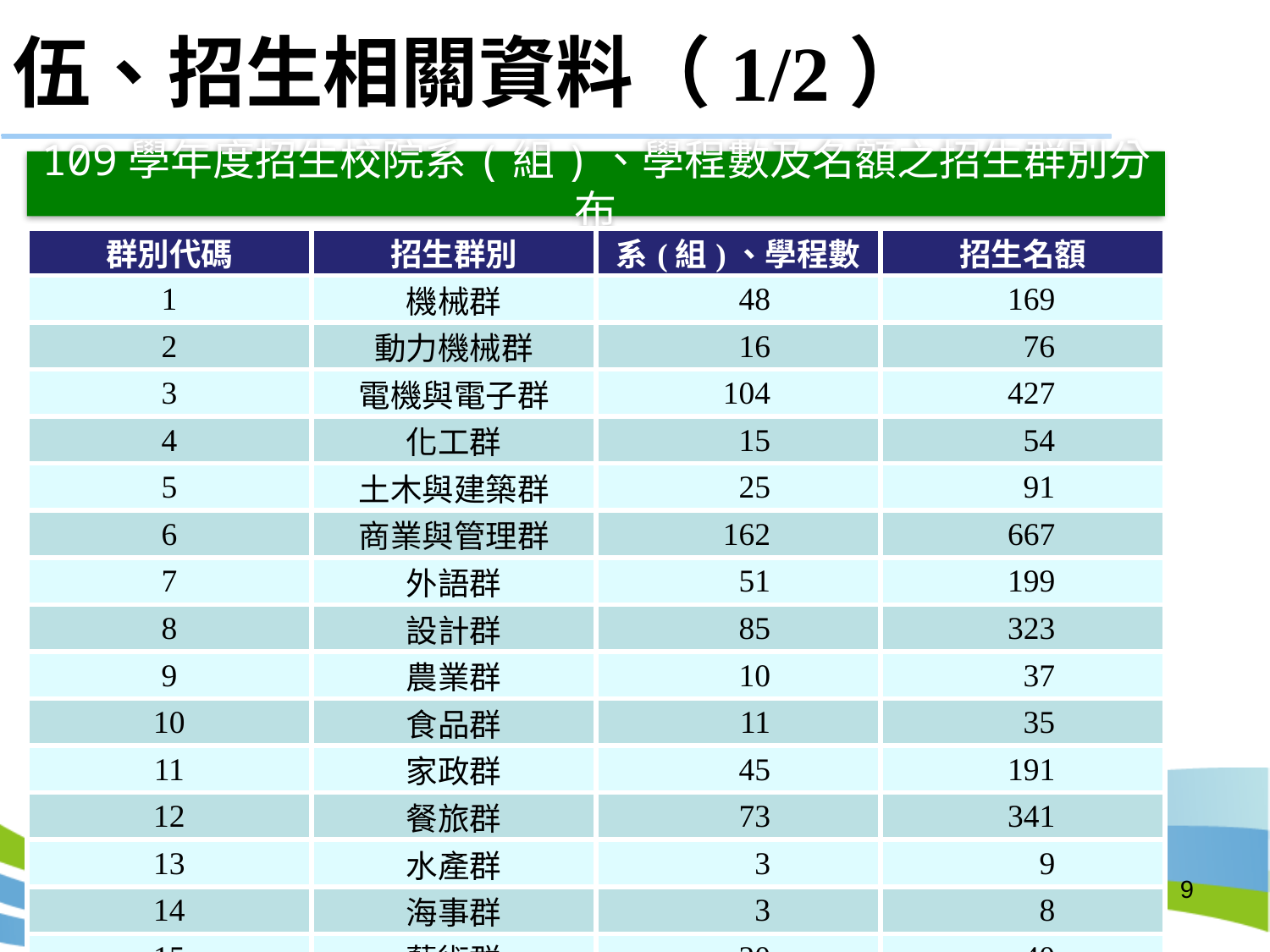

# 伍、招生相關資料（1/2）
109學年度招生校院系(組)、學程數及名額之招生群別分布
| 群別代碼 | 招生群別 | 系(組)、學程數 | 招生名額 |
| --- | --- | --- | --- |
| 1 | 機械群 | 48 | 169 |
| 2 | 動力機械群 | 16 | 76 |
| 3 | 電機與電子群 | 104 | 427 |
| 4 | 化工群 | 15 | 54 |
| 5 | 土木與建築群 | 25 | 91 |
| 6 | 商業與管理群 | 162 | 667 |
| 7 | 外語群 | 51 | 199 |
| 8 | 設計群 | 85 | 323 |
| 9 | 農業群 | 10 | 37 |
| 10 | 食品群 | 11 | 35 |
| 11 | 家政群 | 45 | 191 |
| 12 | 餐旅群 | 73 | 341 |
| 13 | 水產群 | 3 | 9 |
| 14 | 海事群 | 3 | 8 |
| 15 | 藝術群 | 20 | 40 |
| 16 | 不分群 | 46 | 204 |
| 總計 |  | 717 | 2,871 |
9